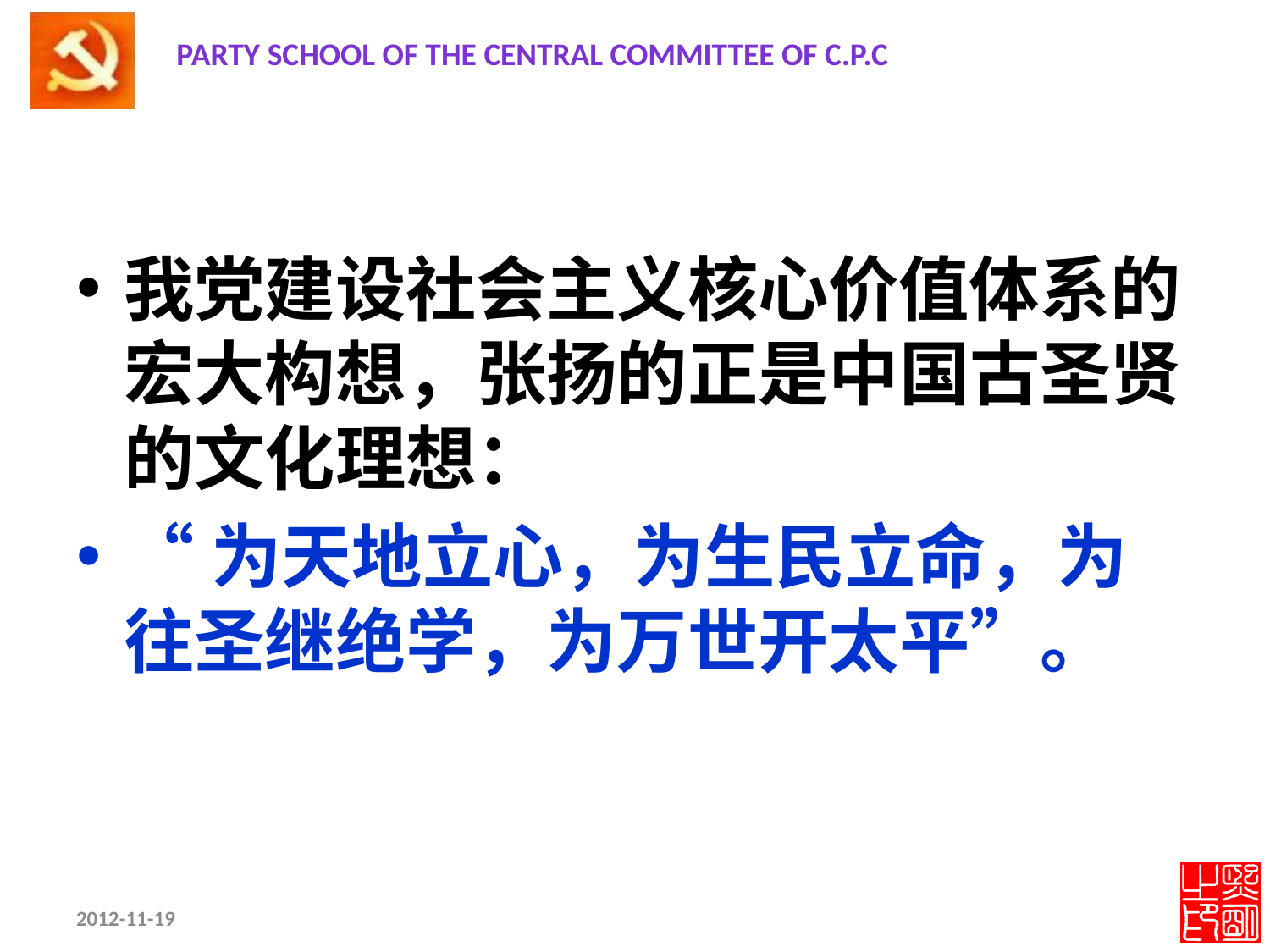

#
我党建设社会主义核心价值体系的宏大构想，张扬的正是中国古圣贤的文化理想：
“为天地立心，为生民立命，为往圣继绝学，为万世开太平”。

2012-11-19